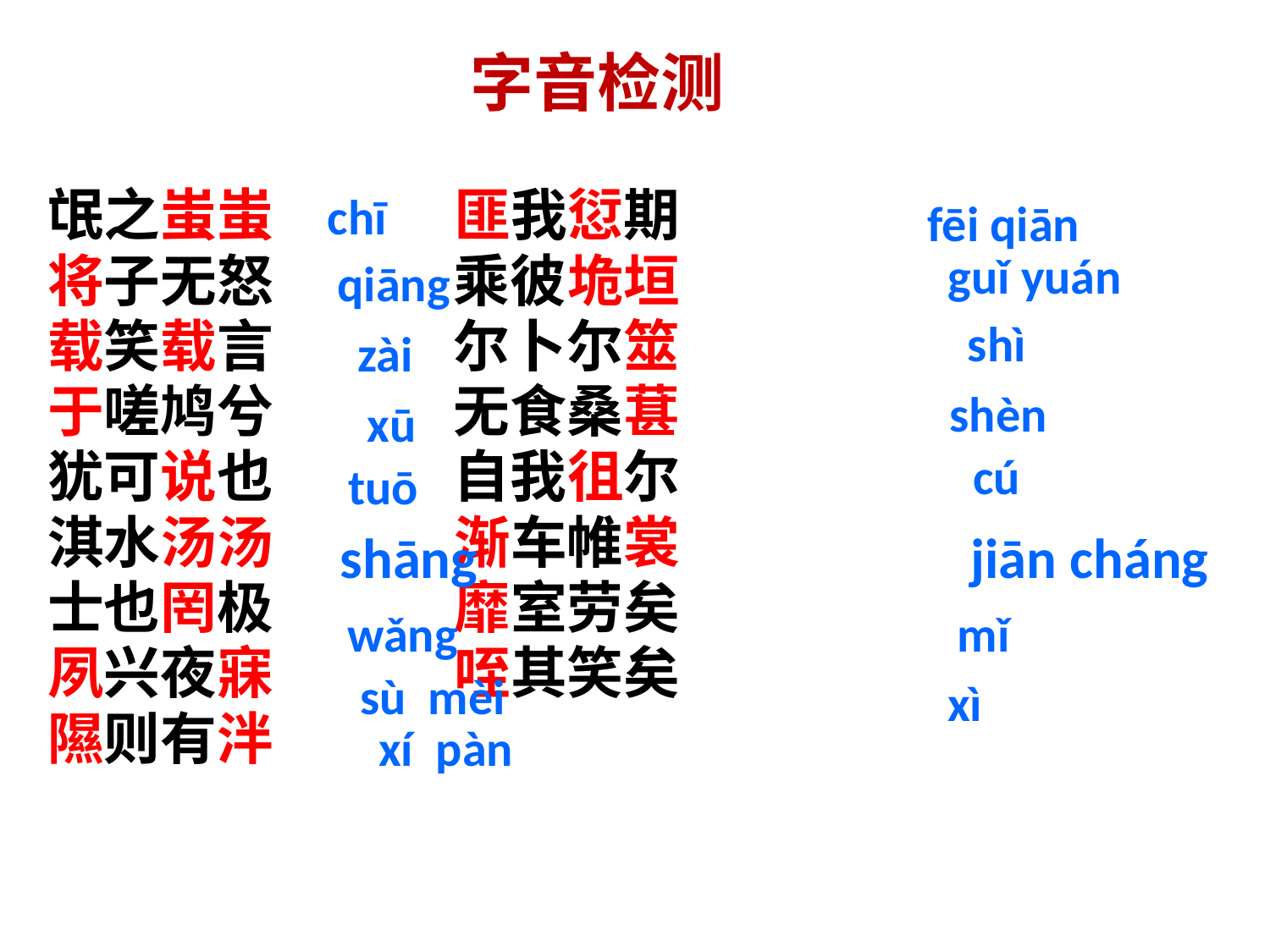

字音检测
chī
氓之蚩蚩              匪我愆期
将子无怒              乘彼垝垣
载笑载言              尔卜尔筮
于嗟鸠兮              无食桑葚
犹可说也              自我徂尔
淇水汤汤              渐车帷裳
士也罔极              靡室劳矣
夙兴夜寐              咥其笑矣
隰则有泮
fēi qiān
guǐ yuán
qiāng
shì
zài
  shèn
xū
cú
tuō
shāng
 jiān cháng
wǎng
mǐ
sù  mèi
xì
xí  pàn